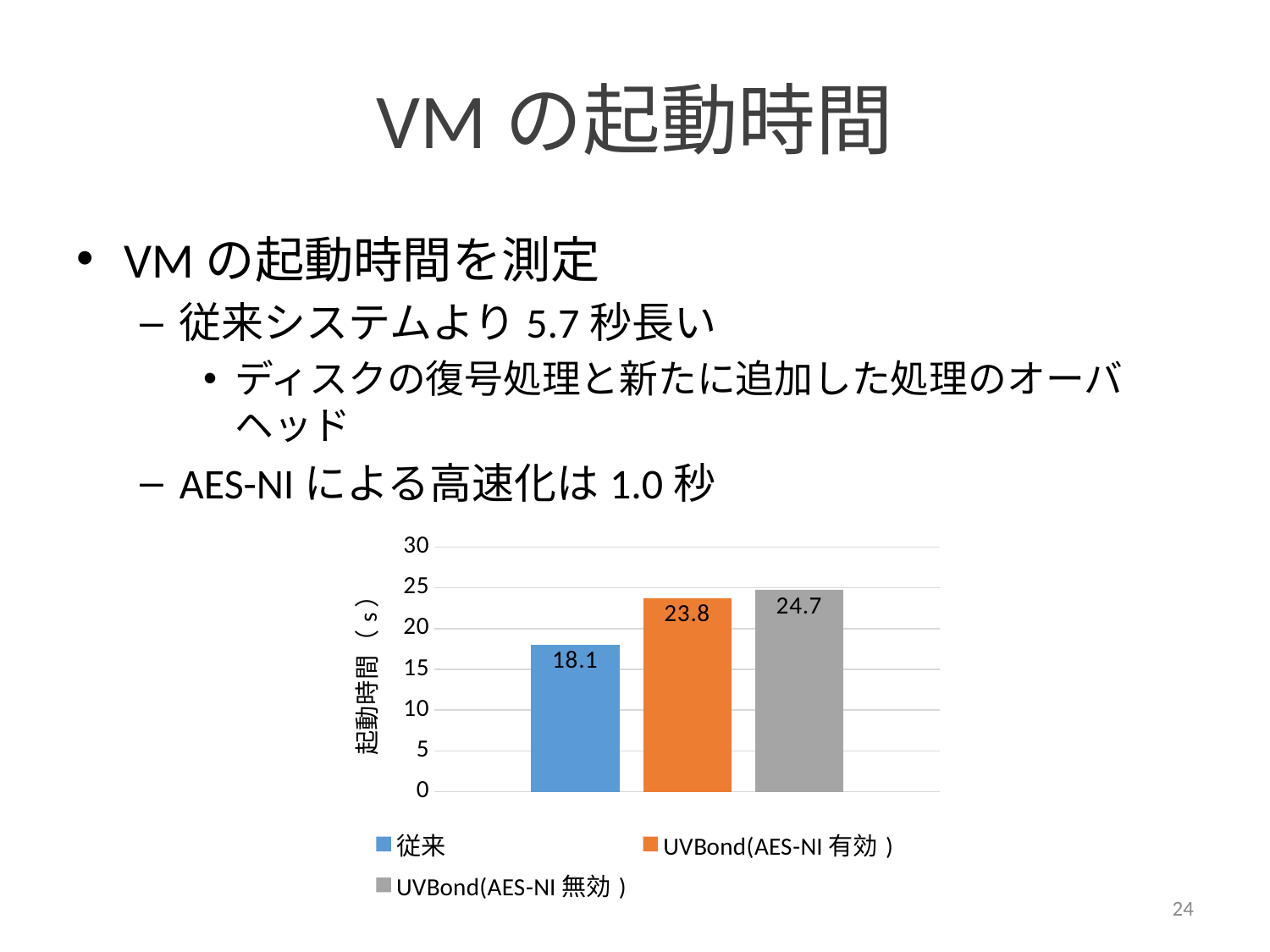

# VMの起動時間
VMの起動時間を測定
従来システムより5.7秒長い
ディスクの復号処理と新たに追加した処理のオーバヘッド
AES-NIによる高速化は1.0秒

### Chart

| Category | 従来 | UVBond(AES-NI有効) | UVBond(AES-NI無効) |
|---|---|---|---|
24